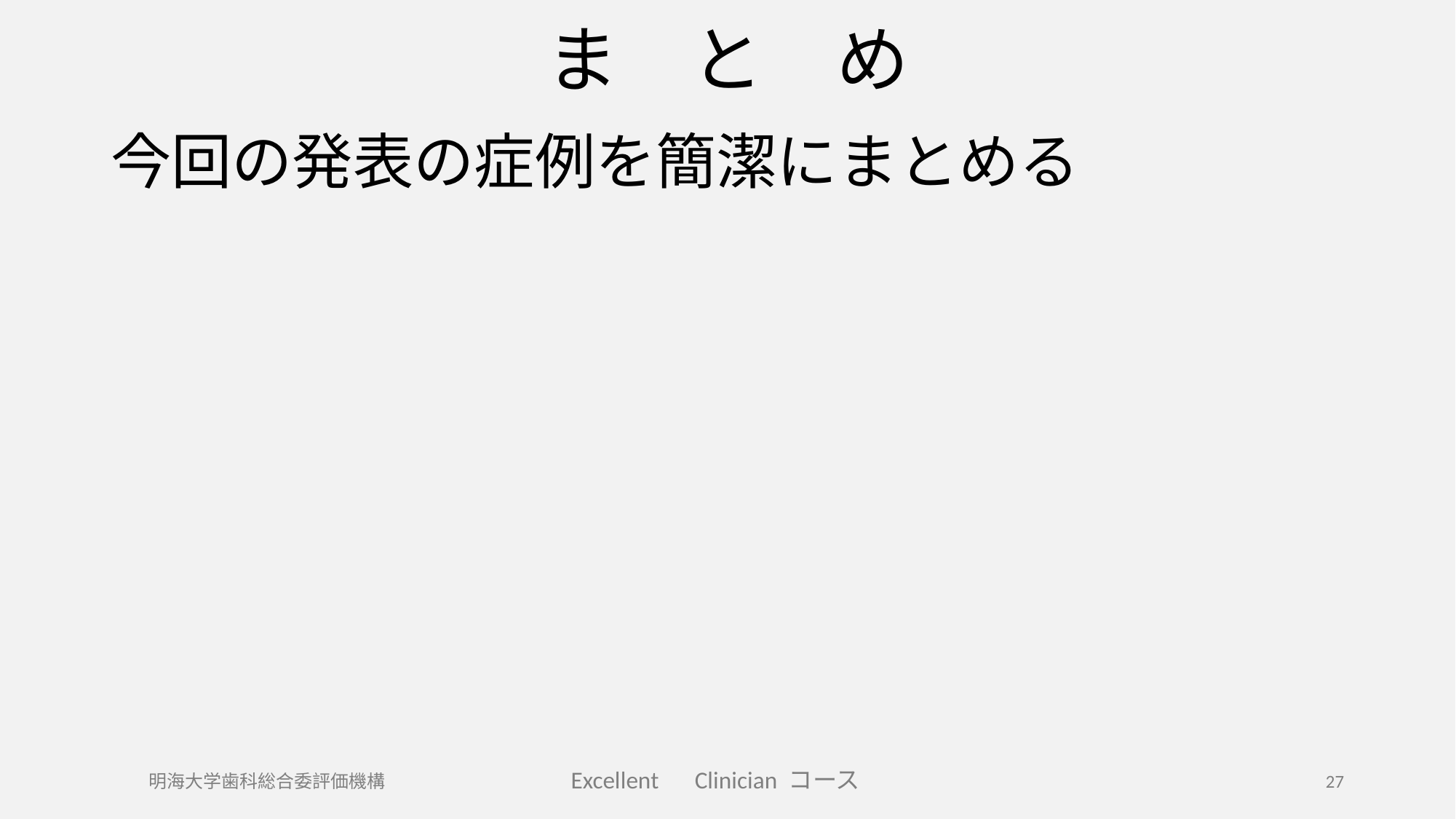

# ま　と　め
今回の発表の症例を簡潔にまとめる
明海大学歯科総合委評価機構
27